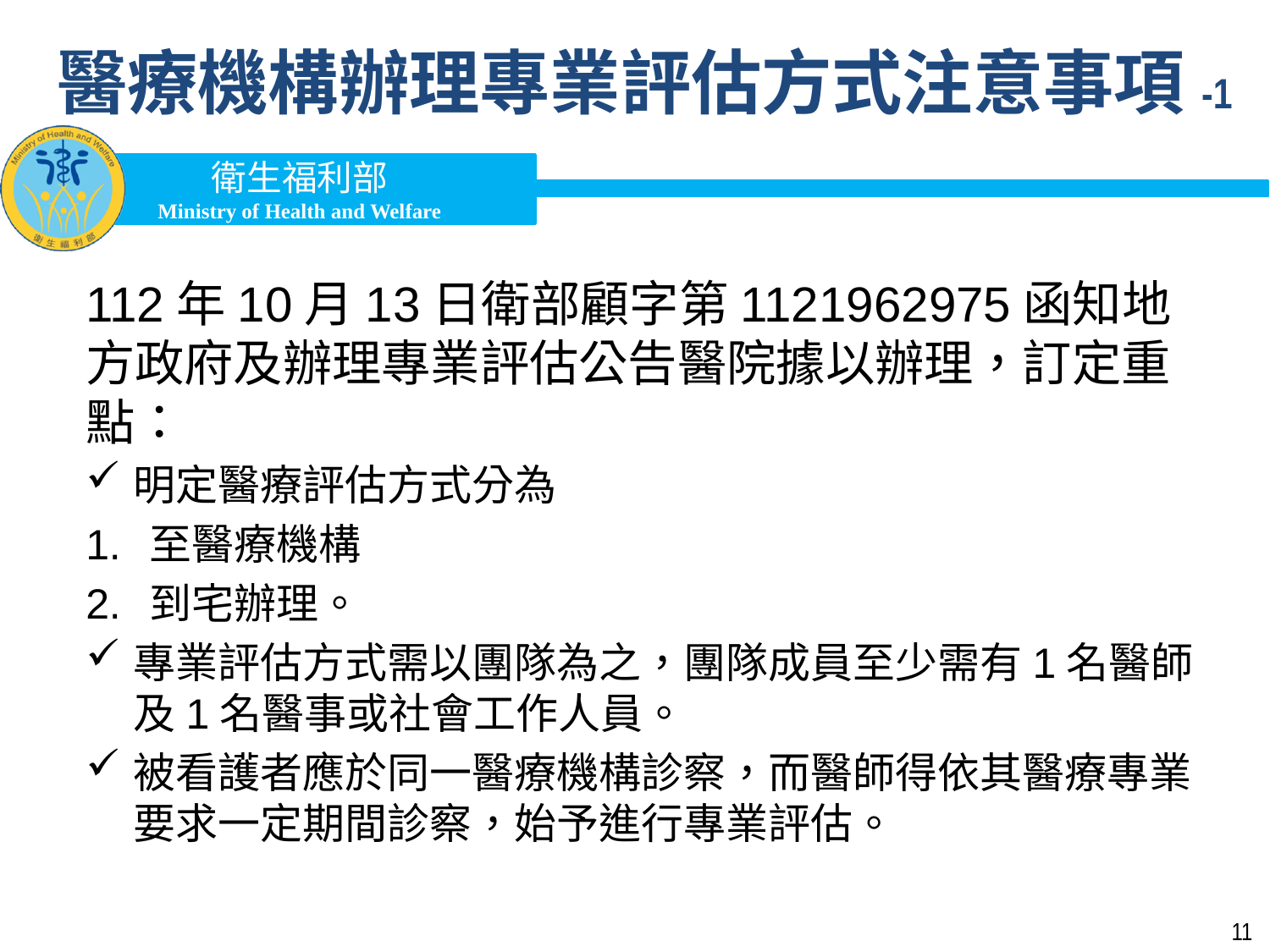

# 醫療機構辦理專業評估方式注意事項-1
112年10月13日衛部顧字第1121962975函知地方政府及辦理專業評估公告醫院據以辦理，訂定重點：
明定醫療評估方式分為
至醫療機構
到宅辦理。
專業評估方式需以團隊為之，團隊成員至少需有1名醫師 及1名醫事或社會工作人員。
被看護者應於同一醫療機構診察，而醫師得依其醫療專業 要求一定期間診察，始予進行專業評估。
11